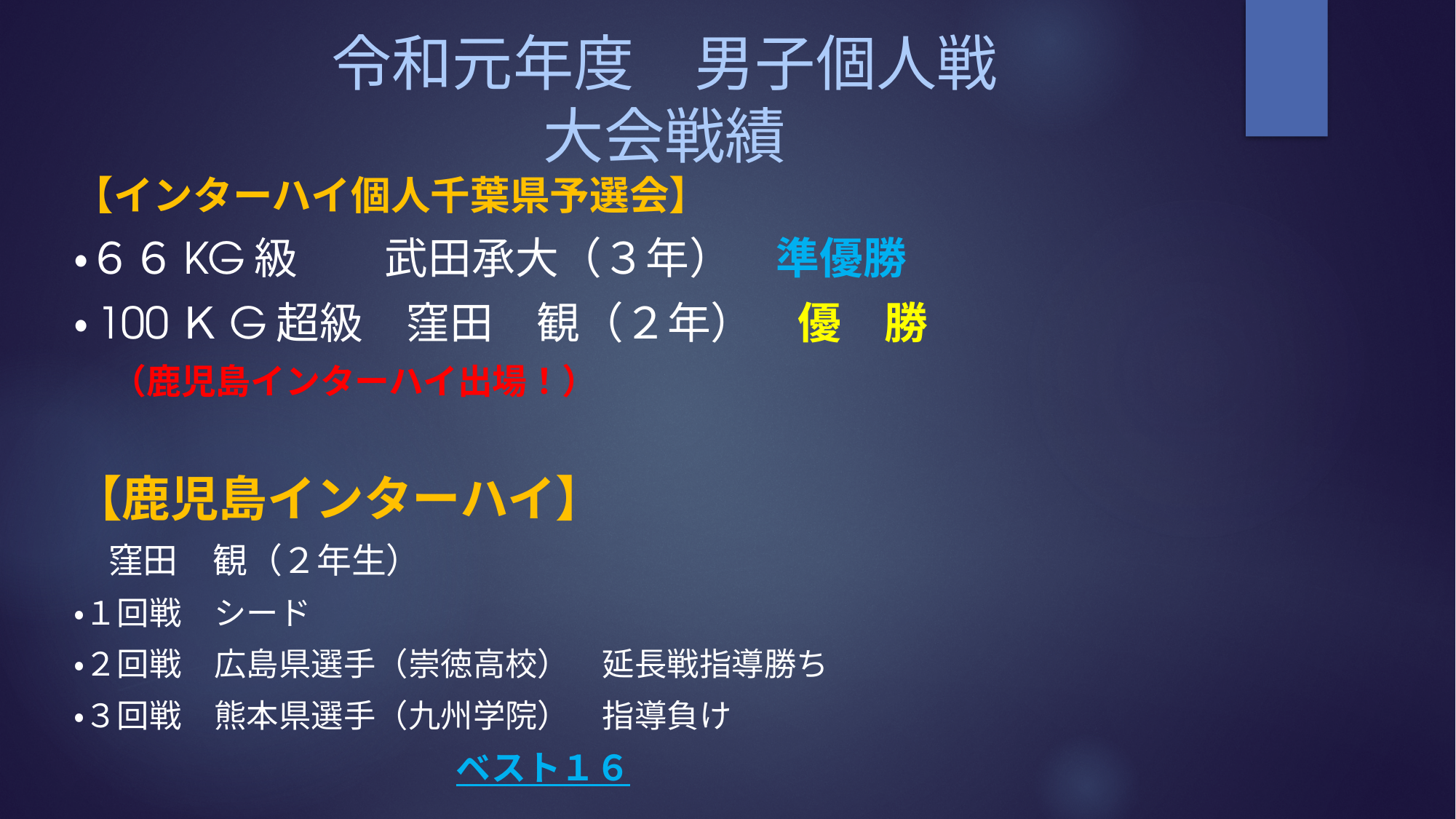

# 令和元年度　男子個人戦 大会戦績
【インターハイ個人千葉県予選会】
・６６kg級　　武田承大（３年）　準優勝
・100Ｋg超級　窪田　観（２年）　優　勝
    （鹿児島インターハイ出場！）

【鹿児島インターハイ】
　窪田　観（２年生）
・１回戦　シード
・２回戦　広島県選手（崇徳高校）　延長戦指導勝ち
・３回戦　熊本県選手（九州学院）　指導負け
　　　　　　　　　　　ベスト１６